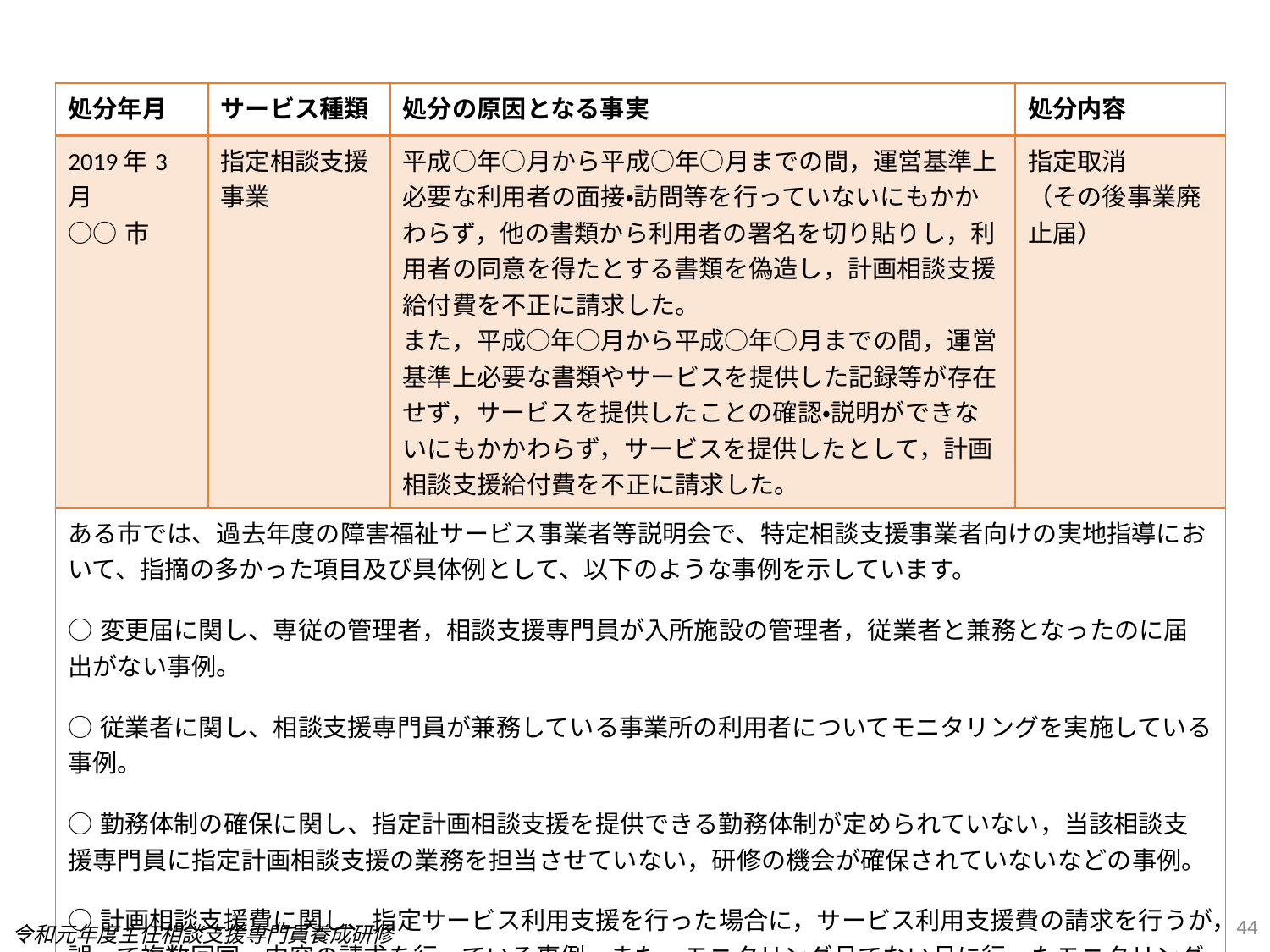

| 処分年月 | サービス種類 | 処分の原因となる事実 | 処分内容 |
| --- | --- | --- | --- |
| 2019年3月 ○○市 | 指定相談支援事業 | 平成○年○月から平成○年○月までの間，運営基準上必要な利用者の面接・訪問等を行っていないにもかかわらず，他の書類から利用者の署名を切り貼りし，利用者の同意を得たとする書類を偽造し，計画相談支援給付費を不正に請求した。 また，平成○年○月から平成○年○月までの間，運営基準上必要な書類やサービスを提供した記録等が存在せず，サービスを提供したことの確認・説明ができないにもかかわらず，サービスを提供したとして，計画相談支援給付費を不正に請求した。 | 指定取消 （その後事業廃止届） |
| ある市では、過去年度の障害福祉サービス事業者等説明会で、特定相談支援事業者向けの実地指導において、指摘の多かった項目及び具体例として、以下のような事例を示しています。 ○変更届に関し、専従の管理者，相談支援専門員が入所施設の管理者，従業者と兼務となったのに届出がない事例。 ○従業者に関し、相談支援専門員が兼務している事業所の利用者についてモニタリングを実施している事例。 ○勤務体制の確保に関し、指定計画相談支援を提供できる勤務体制が定められていない，当該相談支援専門員に指定計画相談支援の業務を担当させていない，研修の機会が確保されていないなどの事例。 ○計画相談支援費に関し、指定サービス利用支援を行った場合に，サービス利用支援費の請求を行うが，誤って複数回同一内容の請求を行っている事例。また、モニタリング月でない月に行ったモニタリングについて，継続サービス利用支援費を請求している事例。 |  |  |  |
44
令和元年度主任相談支援専門員養成研修